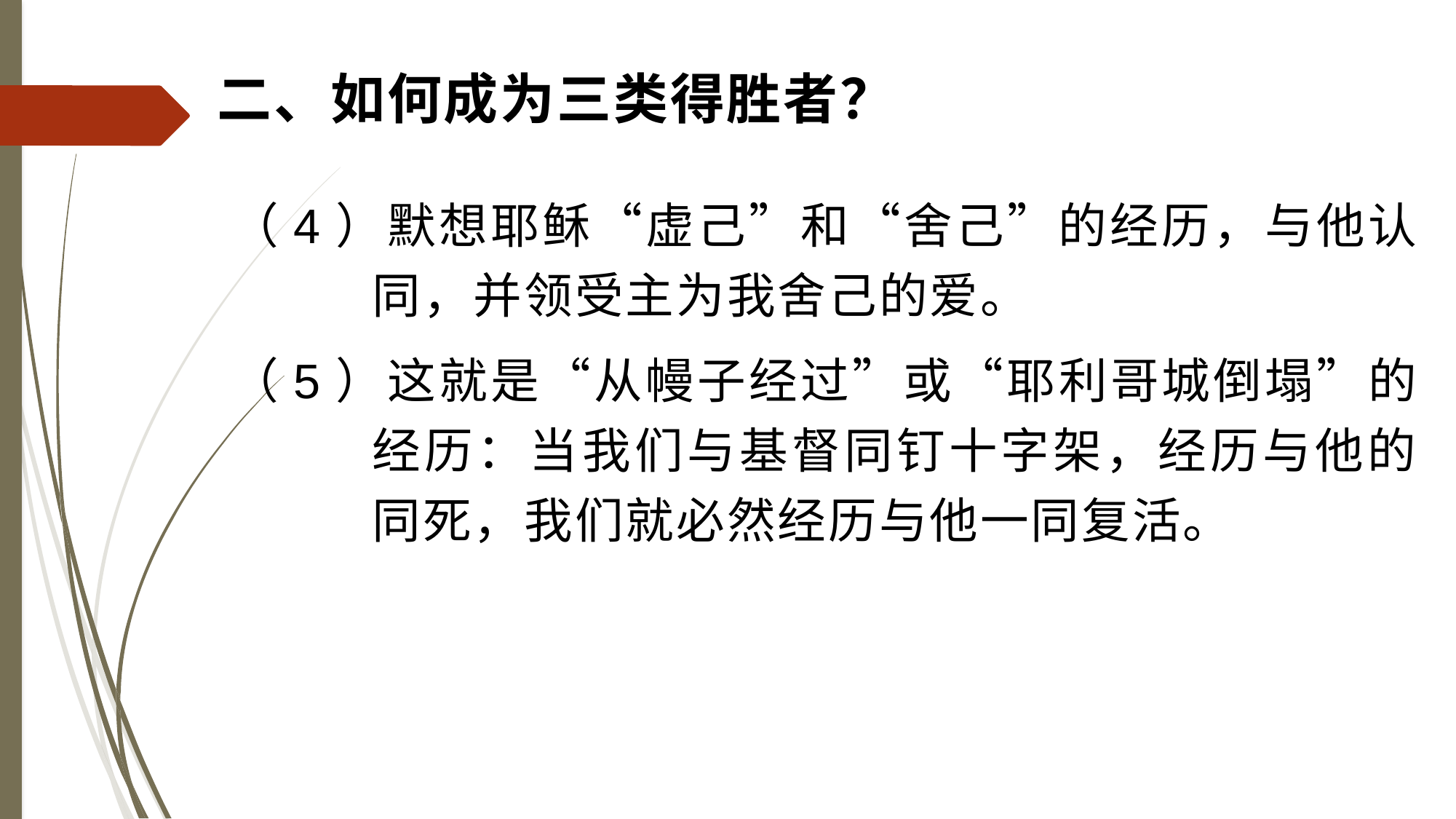

# 二、如何成为三类得胜者？
（4）默想耶稣“虚己”和“舍己”的经历，与他认同，并领受主为我舍己的爱。
（5）这就是“从幔子经过”或“耶利哥城倒塌”的经历：当我们与基督同钉十字架，经历与他的同死，我们就必然经历与他一同复活。